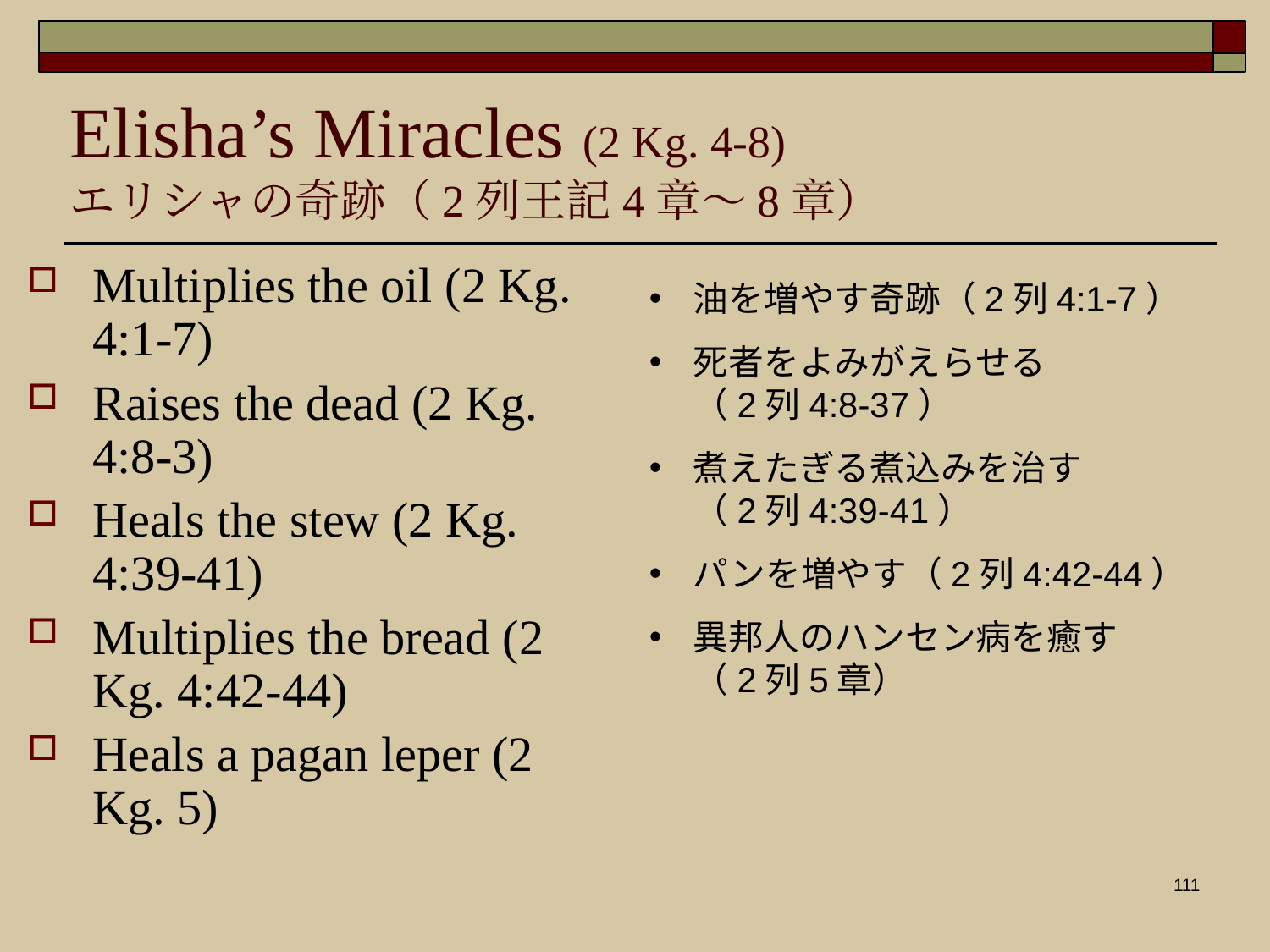

Elisha’s Miracles (2 Kg. 4-8)
エリシャの奇跡（2列王記4章〜8章）
Multiplies the oil (2 Kg. 4:1-7)
Raises the dead (2 Kg. 4:8-3)
Heals the stew (2 Kg. 4:39-41)
Multiplies the bread (2 Kg. 4:42-44)
Heals a pagan leper (2 Kg. 5)
油を増やす奇跡（2列4:1-7）
死者をよみがえらせる　　　　　（2列4:8-37）
煮えたぎる煮込みを治す　　　　（2列4:39-41）
パンを増やす（2列4:42-44）
異邦人のハンセン病を癒す　　　（2列5章）
111